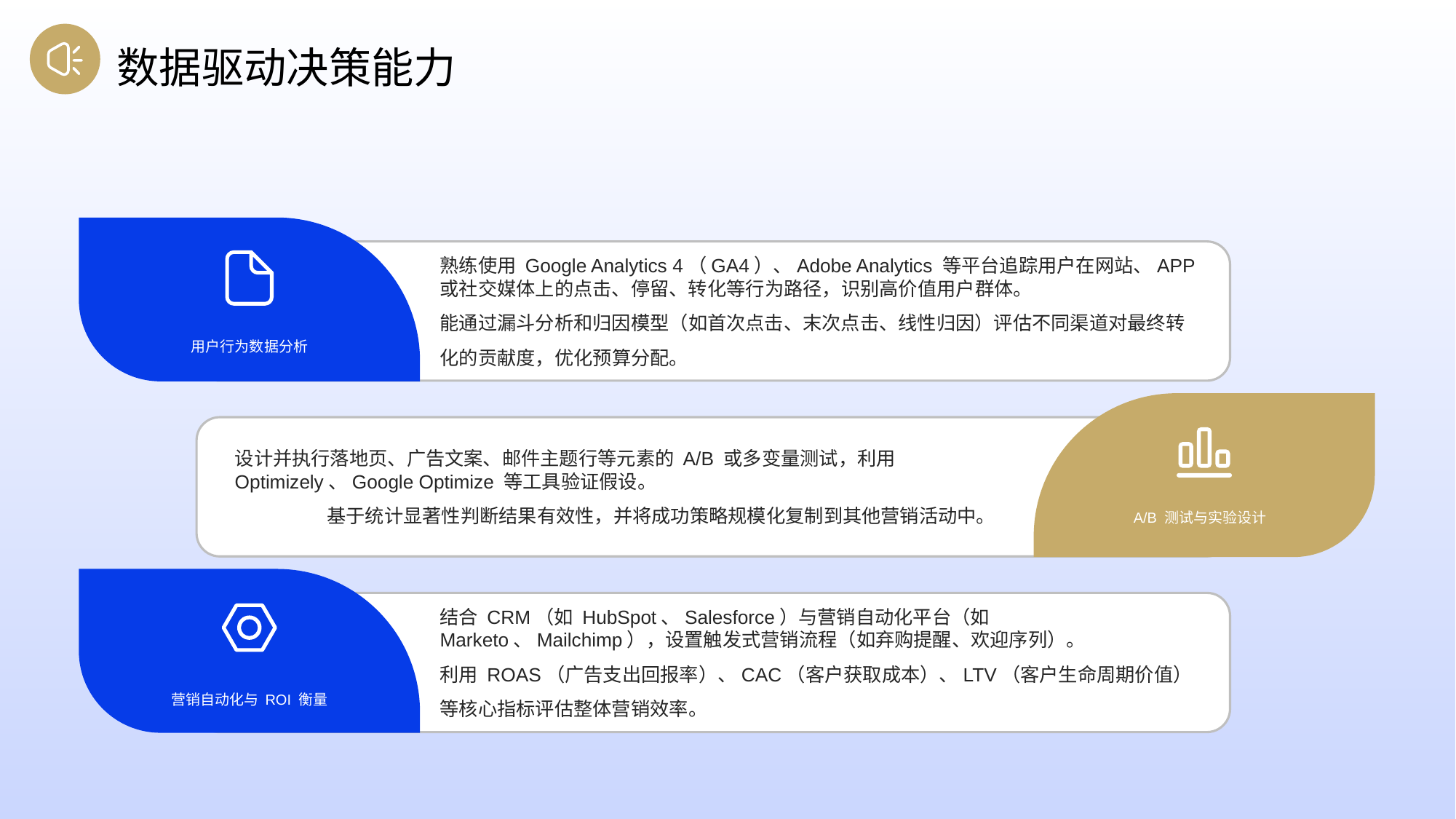

数据驱动决策能力

熟练使用 Google Analytics 4（GA4）、Adobe Analytics 等平台追踪用户在网站、APP 或社交媒体上的点击、停留、转化等行为路径，识别高价值用户群体。
能通过漏斗分析和归因模型（如首次点击、末次点击、线性归因）评估不同渠道对最终转化的贡献度，优化预算分配。
用户行为数据分析

设计并执行落地页、广告文案、邮件主题行等元素的 A/B 或多变量测试，利用 Optimizely、Google Optimize 等工具验证假设。
基于统计显著性判断结果有效性，并将成功策略规模化复制到其他营销活动中。
A/B 测试与实验设计

结合 CRM（如 HubSpot、Salesforce）与营销自动化平台（如 Marketo、Mailchimp），设置触发式营销流程（如弃购提醒、欢迎序列）。
利用 ROAS（广告支出回报率）、CAC（客户获取成本）、LTV（客户生命周期价值）等核心指标评估整体营销效率。
营销自动化与 ROI 衡量